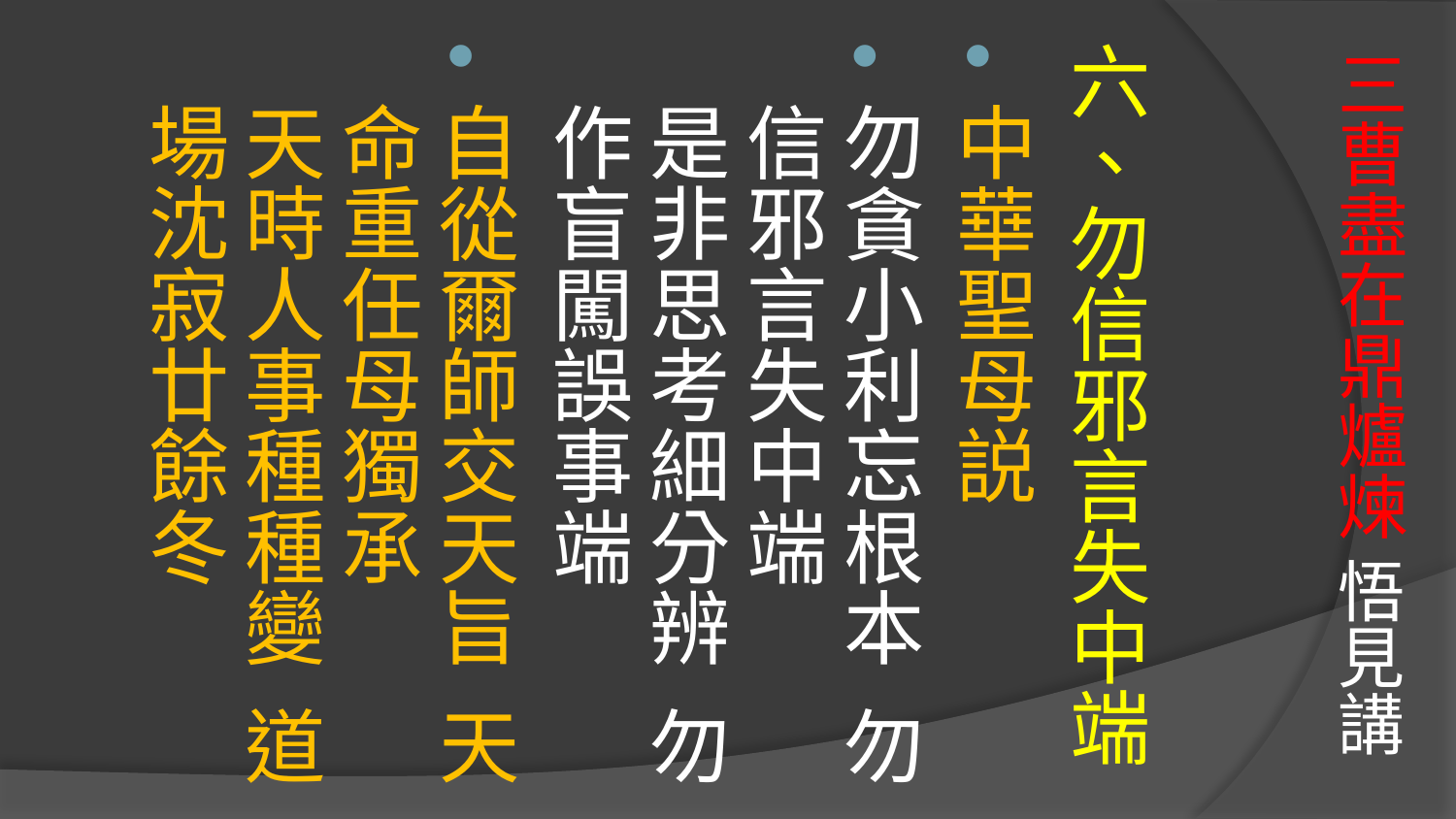

# 三曹盡在鼎爐煉 悟見講
六、勿信邪言失中端
中華聖母説
勿貪小利忘根本  勿信邪言失中端
是非思考細分辨  勿作盲闖誤事端
自從爾師交天旨  天命重任母獨承
天時人事種種變  道場沈寂廿餘冬